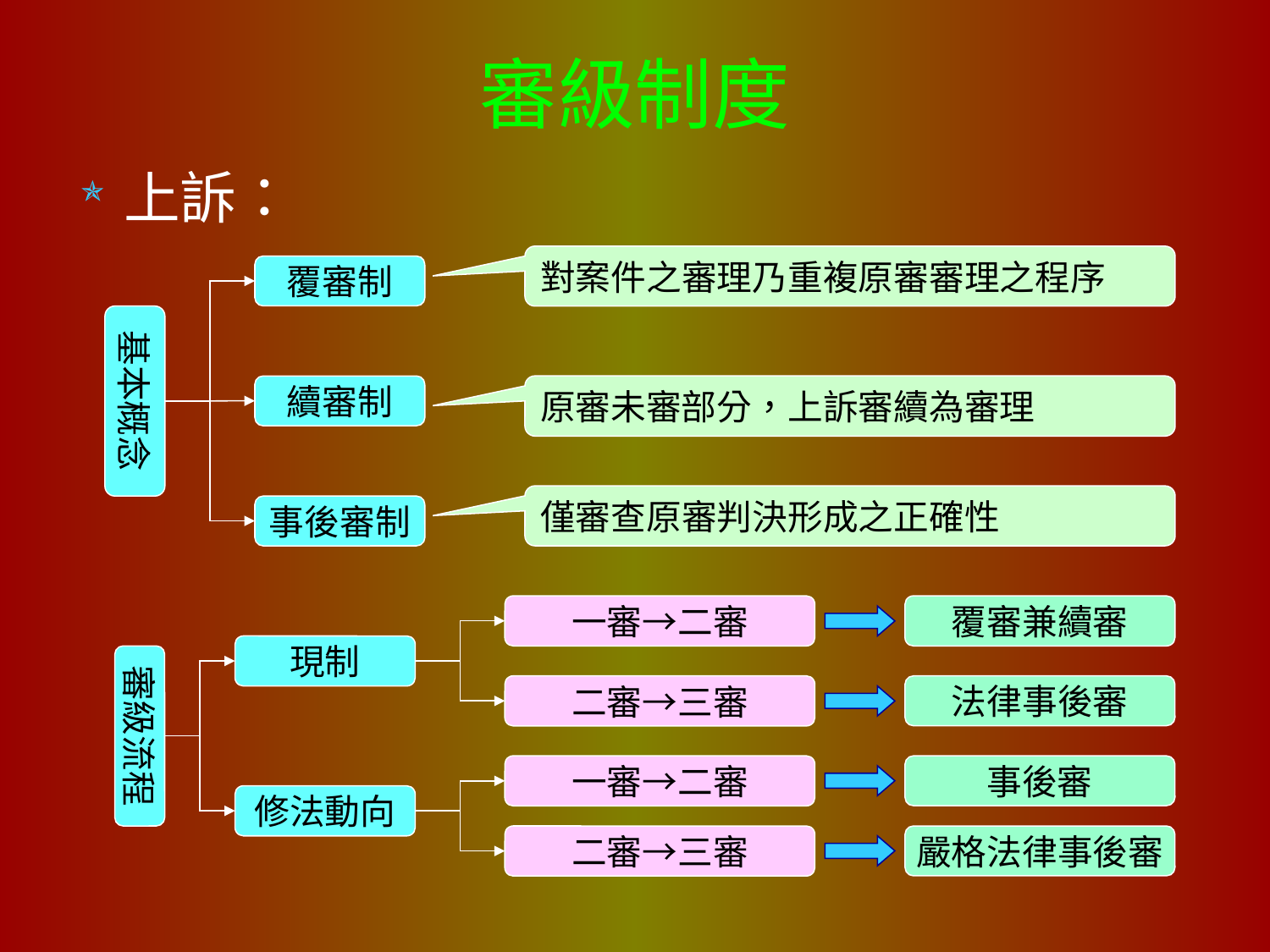

# 審級制度
上訴：
對案件之審理乃重複原審審理之程序
覆審制
基本概念
續審制
原審未審部分，上訴審續為審理
僅審查原審判決形成之正確性
事後審制
一審→二審
覆審兼續審

現制
審級流程
二審→三審
法律事後審

一審→二審
事後審

修法動向
二審→三審
嚴格法律事後審